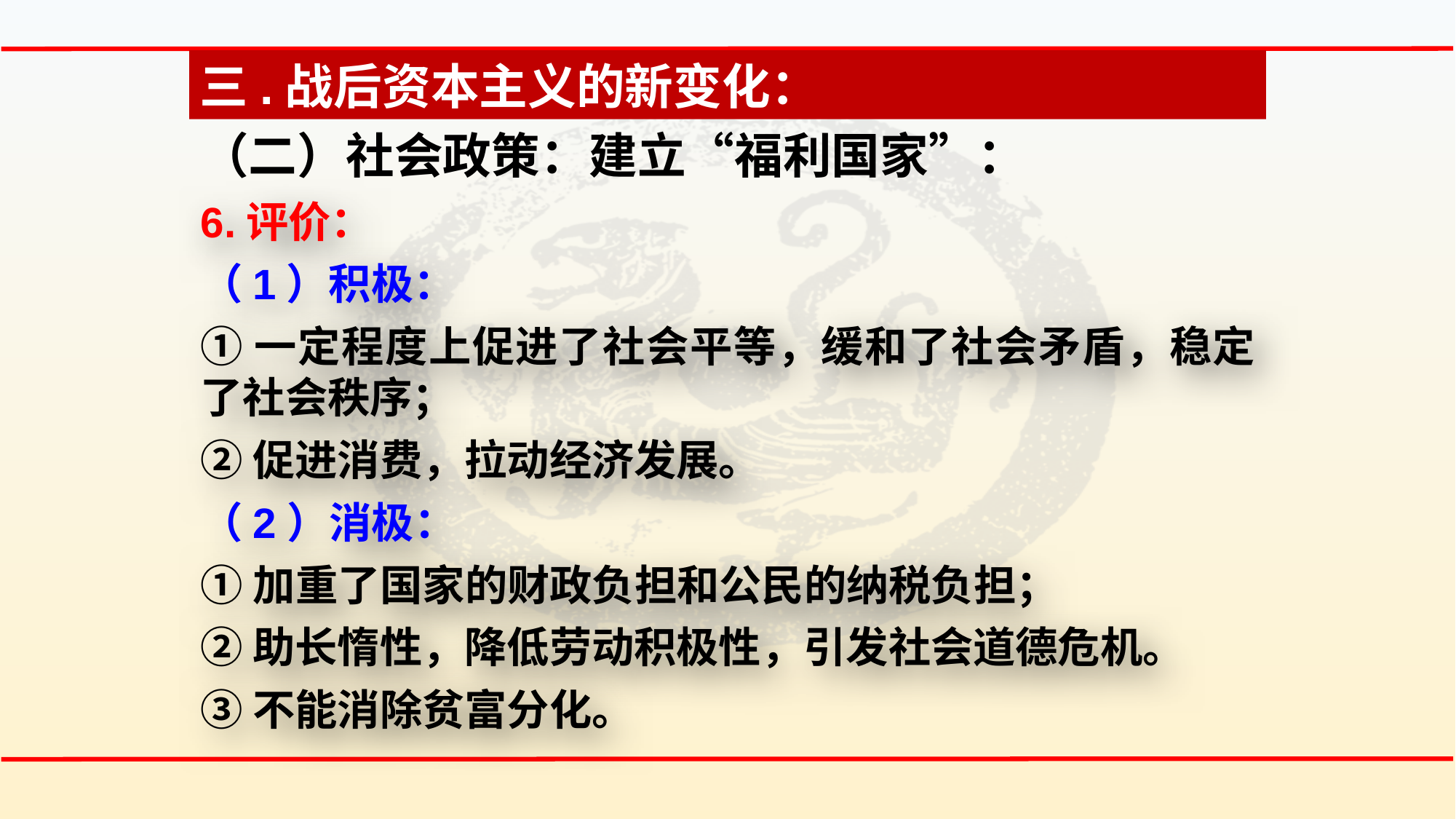

三.战后资本主义的新变化：
（二）社会政策：建立“福利国家”：
6.评价：
（1）积极：
①一定程度上促进了社会平等，缓和了社会矛盾，稳定了社会秩序；
②促进消费，拉动经济发展。
（2）消极：
①加重了国家的财政负担和公民的纳税负担；
②助长惰性，降低劳动积极性，引发社会道德危机。
③不能消除贫富分化。